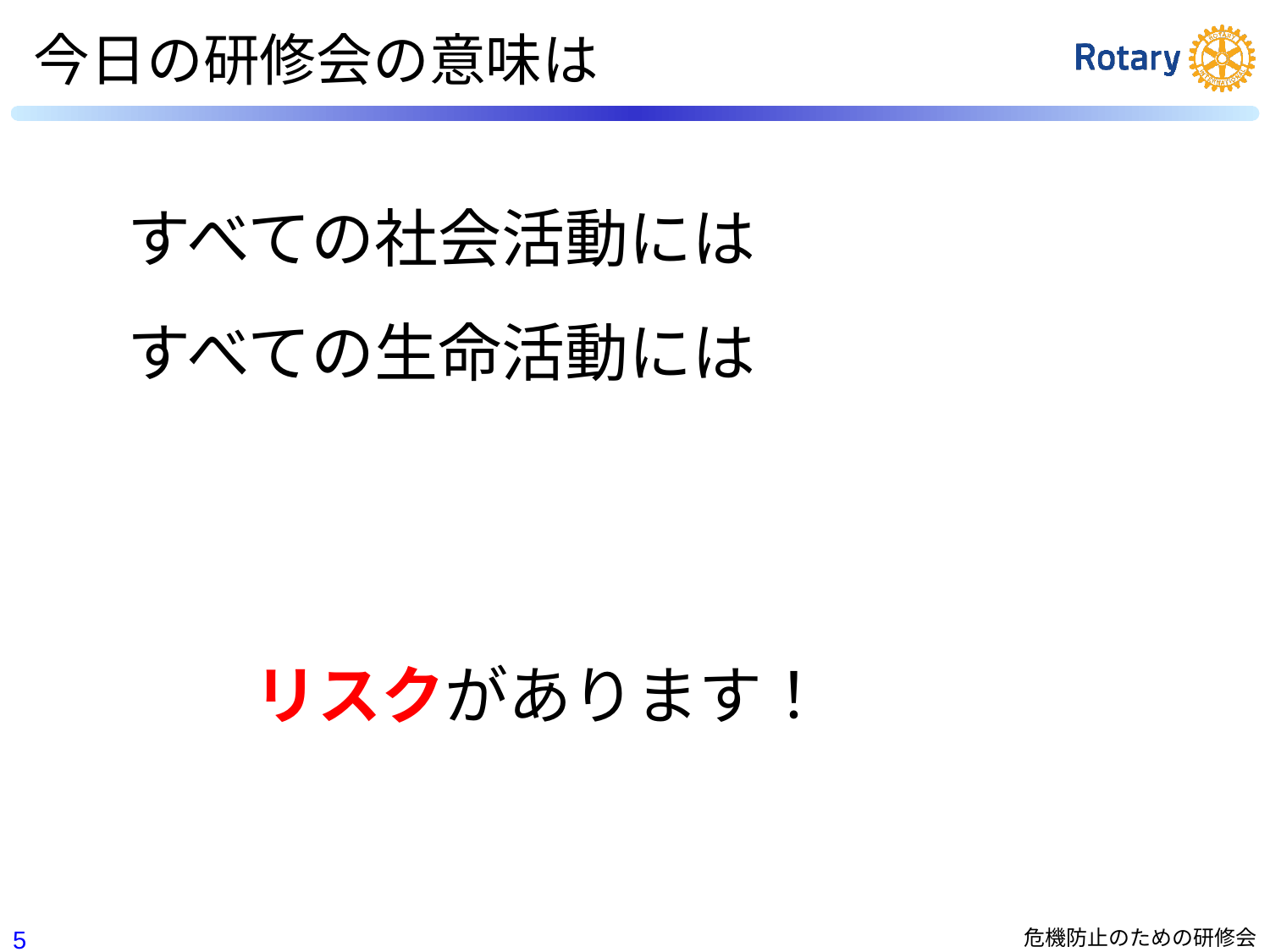

今日の研修会の意味は
すべての社会活動には
すべての生命活動には

　　リスクがあります！
5
危機防止のための研修会